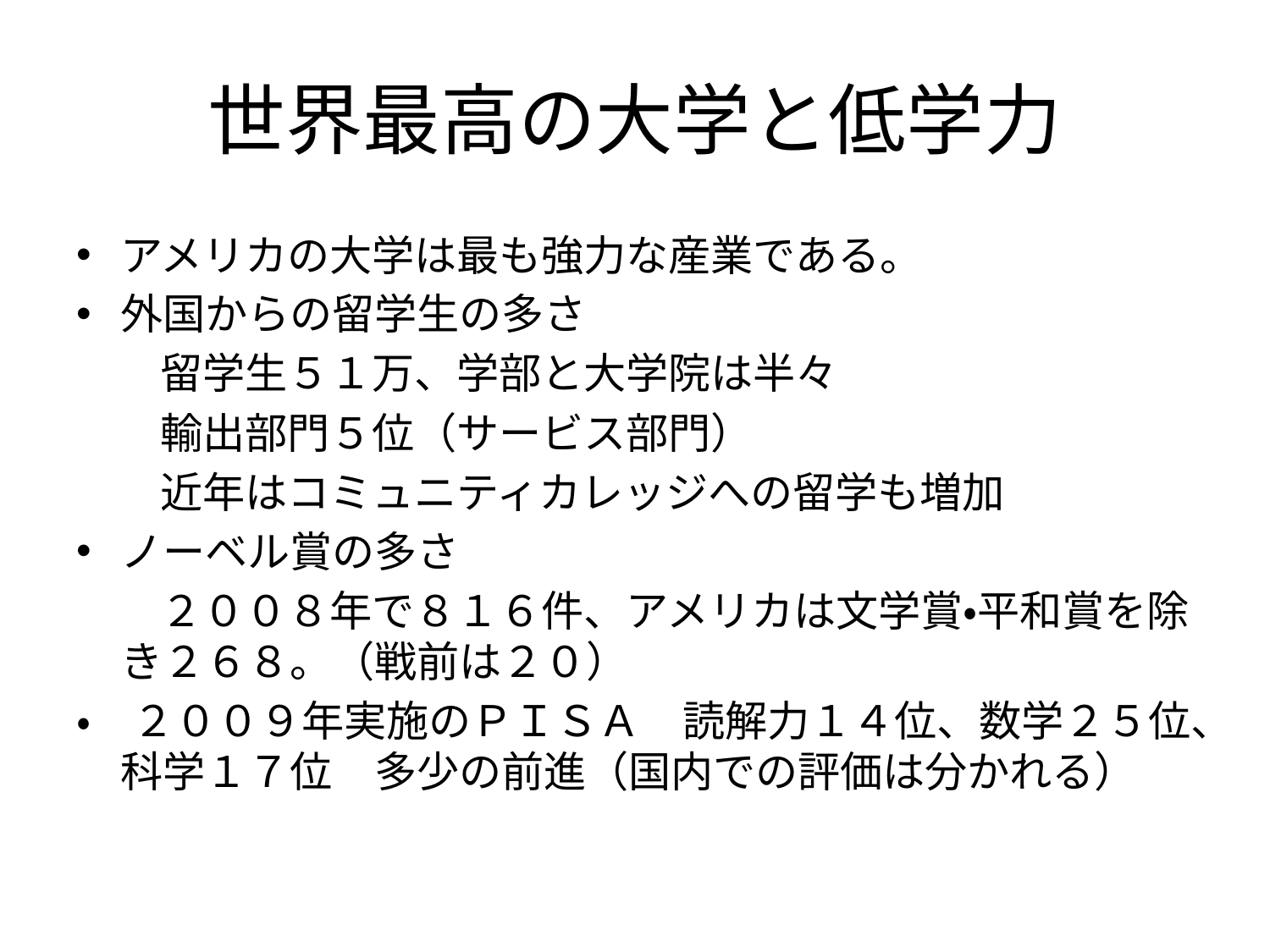

# 世界最高の大学と低学力
アメリカの大学は最も強力な産業である。
外国からの留学生の多さ
　　留学生５１万、学部と大学院は半々
　　輸出部門５位（サービス部門）
　　近年はコミュニティカレッジへの留学も増加
ノーベル賞の多さ
　　２００８年で８１６件、アメリカは文学賞・平和賞を除き２６８。（戦前は２０）
・　２００９年実施のＰＩＳＡ　読解力１４位、数学２５位、科学１７位　多少の前進（国内での評価は分かれる）